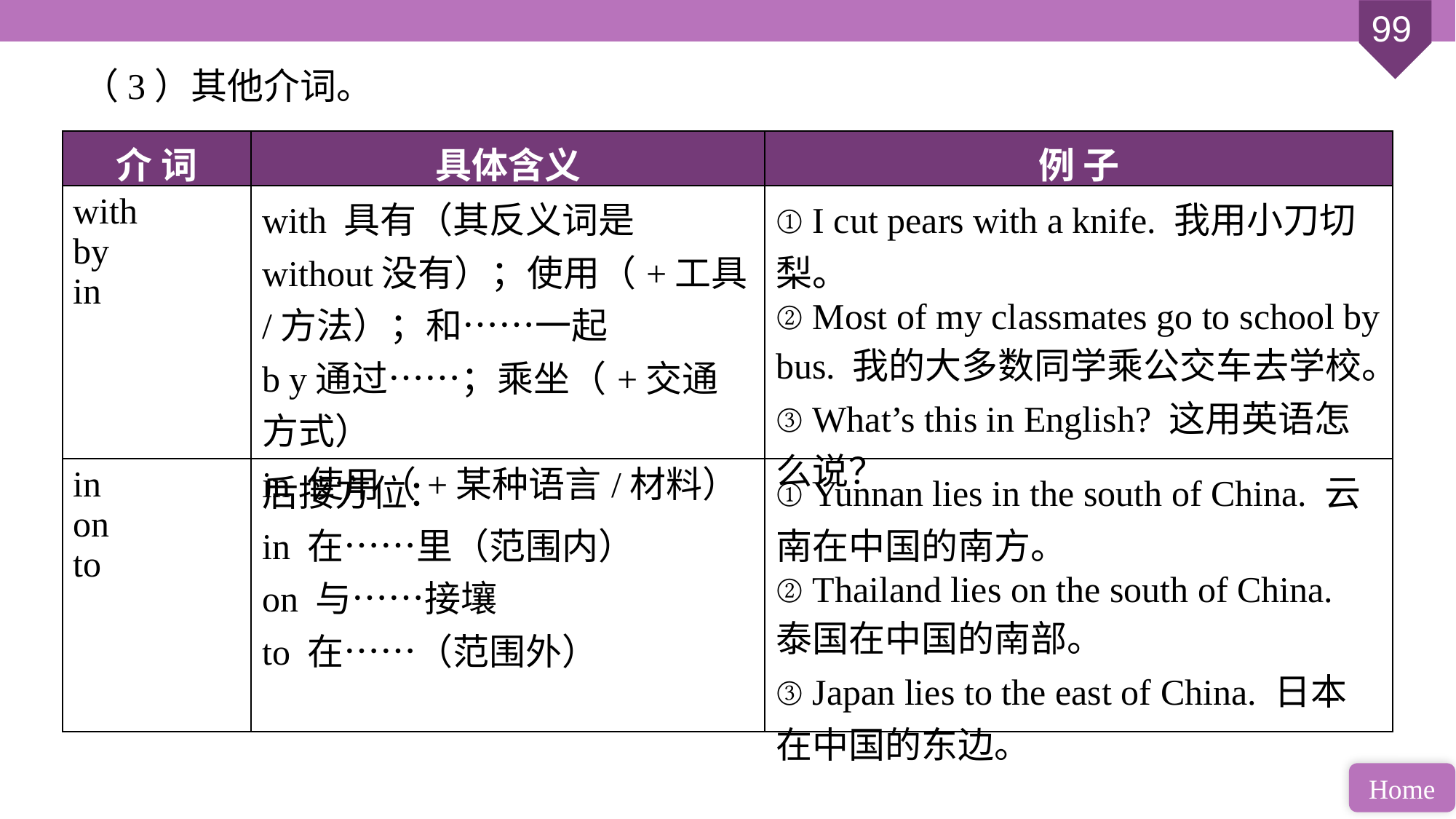

（3）其他介词。
| 介 词 | 具体含义 | 例 子 |
| --- | --- | --- |
| with by in | with 具有（其反义词是 without没有）；使用（+工具/方法）；和……一起 b y通过……；乘坐（+交通方式） in 使用（+某种语言/材料） | ① I cut pears with a knife. 我用小刀切梨。 ② Most of my classmates go to school by bus. 我的大多数同学乘公交车去学校。 ③ What’s this in English? 这用英语怎么说？ |
| in on to | 后接方位： in 在……里（范围内） on 与……接壤 to 在……（范围外） | ① Yunnan lies in the south of China. 云南在中国的南方。 ② Thailand lies on the south of China. 泰国在中国的南部。 ③ Japan lies to the east of China. 日本在中国的东边。 |